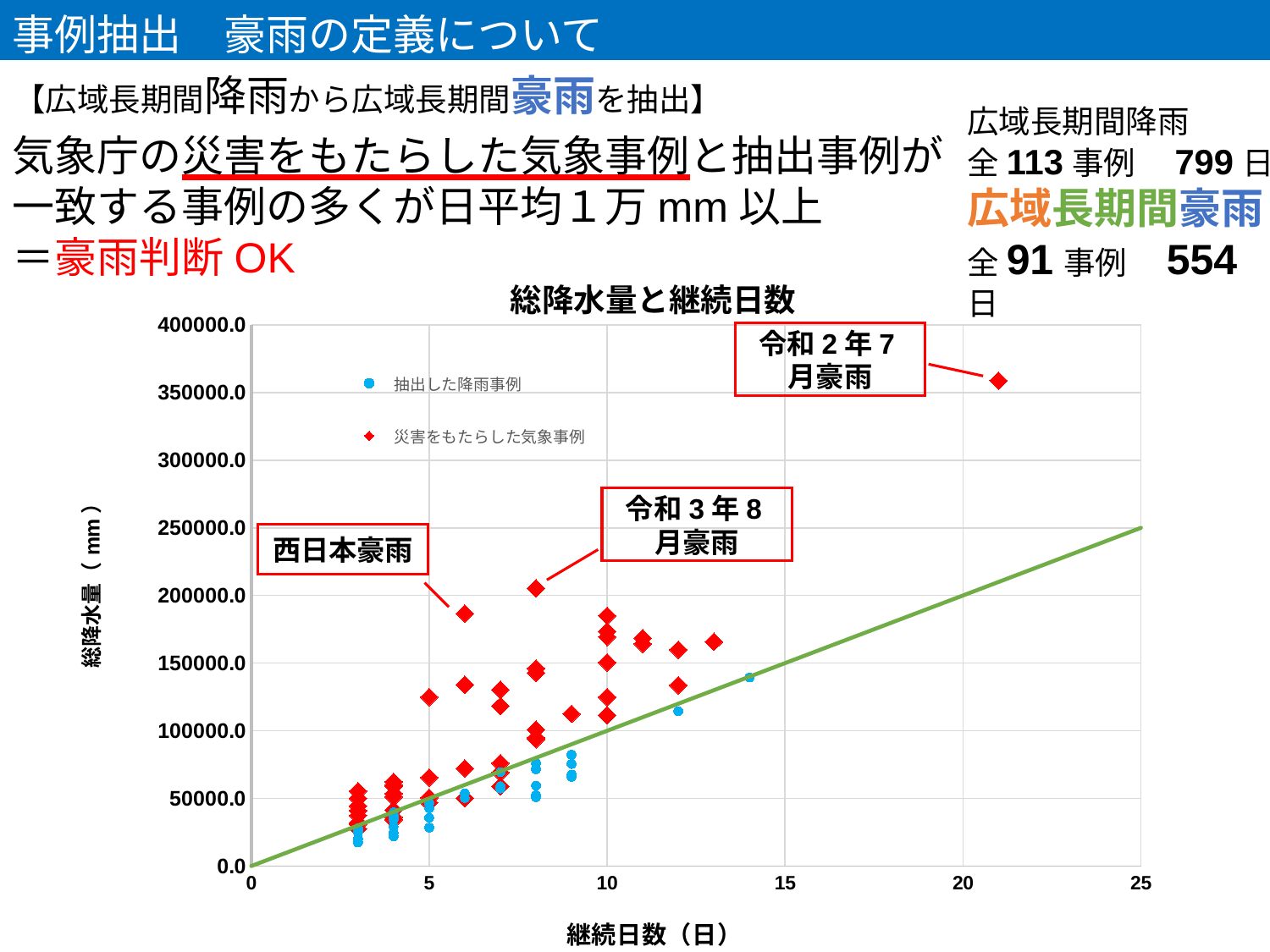

事例抽出　豪雨の定義について
18
【広域長期間降雨から広域長期間豪雨を抽出】
広域長期間降雨
全113事例　799日
広域長期間豪雨
全91事例　554日
気象庁の災害をもたらした気象事例と抽出事例が一致する事例の多くが日平均１万mm以上
＝豪雨判断OK

### Chart: 総降水量と継続日数

| Category |  |  |  |  |
|---|---|---|---|---|
令和2年7月豪雨
令和3年8月豪雨
西日本豪雨